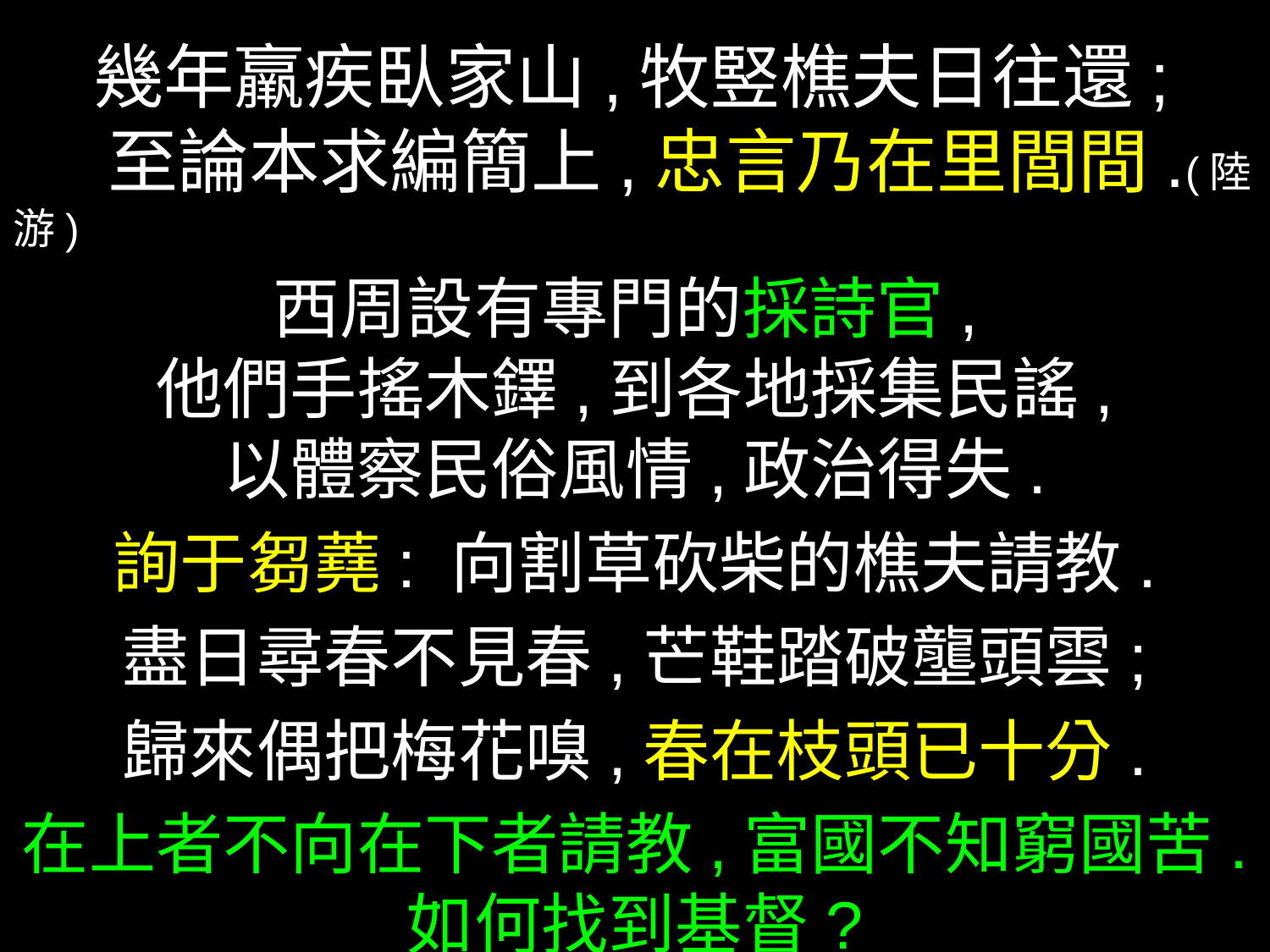

幾年羸疾臥家山,牧竪樵夫日往還;
    至論本求編簡上,忠言乃在里閭間.(陸游)
西周設有專門的採詩官,
他們手搖木鐸,到各地採集民謠,
以體察民俗風情,政治得失.
詢于芻蕘: 向割草砍柴的樵夫請教.
盡日尋春不見春,芒鞋踏破壟頭雲;
歸來偶把梅花嗅,春在枝頭已十分.
在上者不向在下者請教,富國不知窮國苦.
如何找到基督?